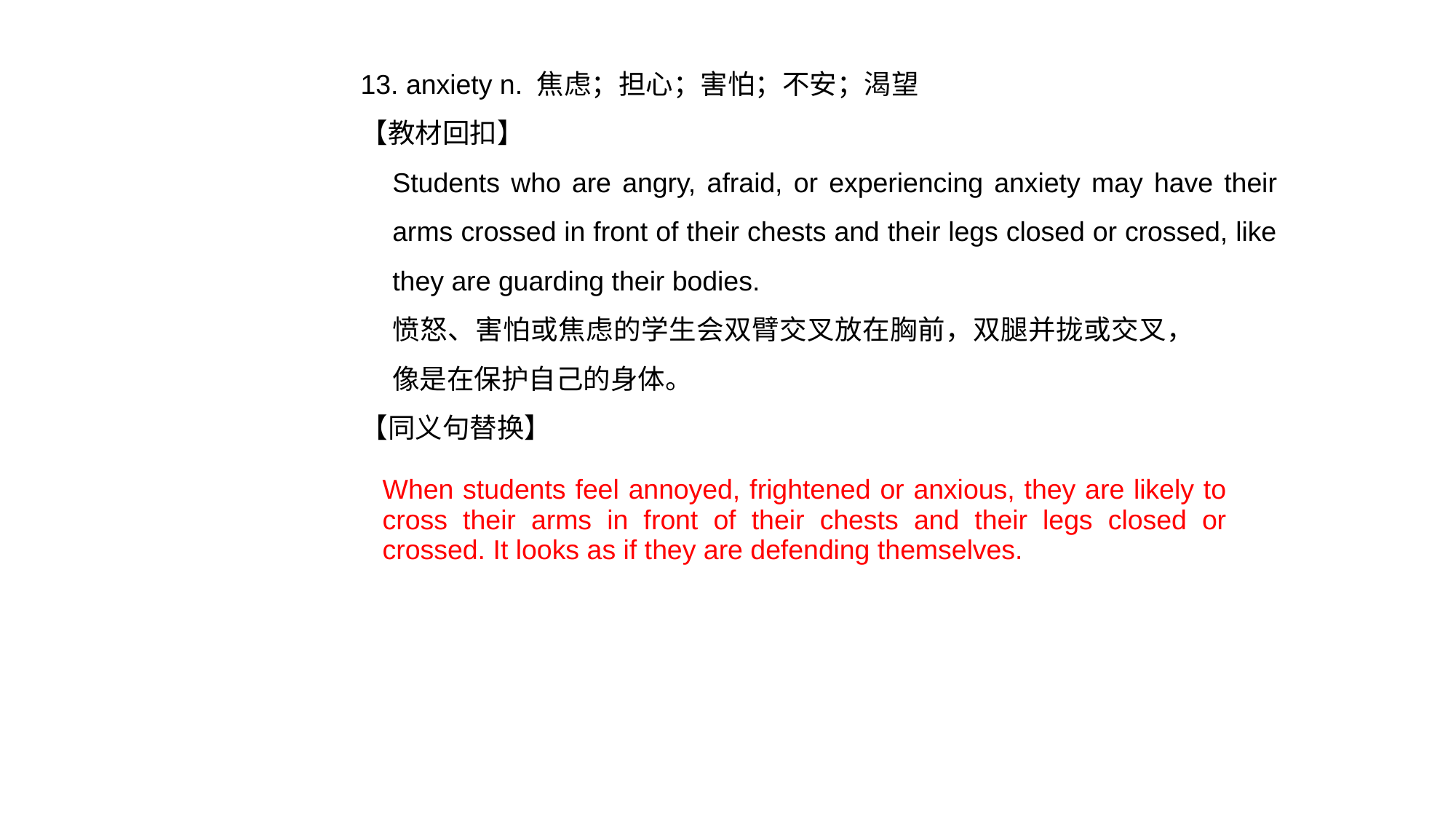

13. anxiety n. 焦虑；担心；害怕；不安；渴望
【教材回扣】
Students who are angry, afraid, or experiencing anxiety may have their arms crossed in front of their chests and their legs closed or crossed, like they are guarding their bodies.
愤怒、害怕或焦虑的学生会双臂交叉放在胸前，双腿并拢或交叉，像是在保护自己的身体。
【同义句替换】
When students feel annoyed, frightened or anxious, they are likely to cross their arms in front of their chests and their legs closed or crossed. It looks as if they are defending themselves.